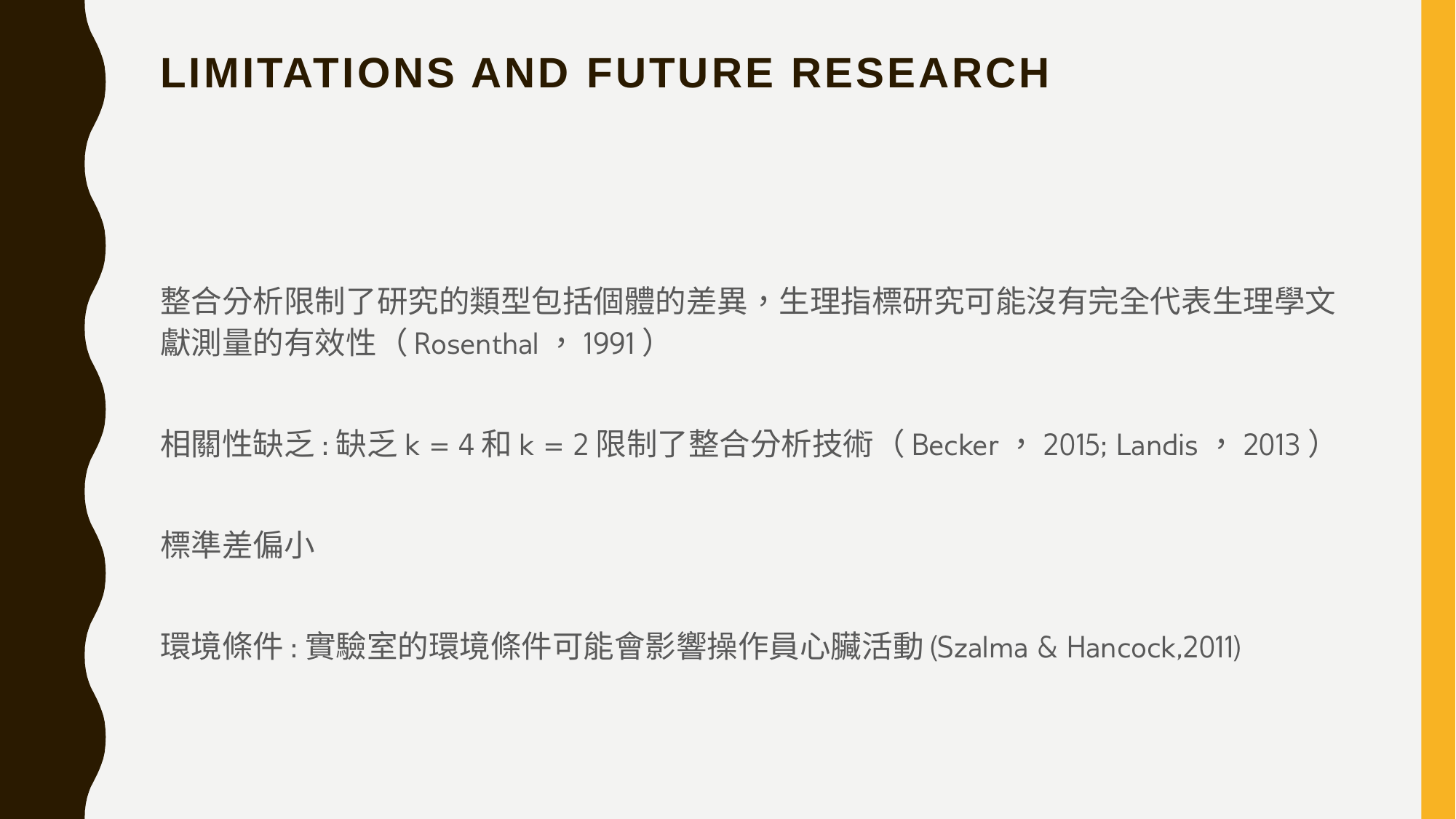

# Limitations and Future Research
整合分析限制了研究的類型包括個體的差異，生理指標研究可能沒有完全代表生理學文獻測量的有效性（Rosenthal，1991）

相關性缺乏:缺乏k = 4和k = 2限制了整合分析技術（Becker，2015; Landis，2013）

標準差偏小

環境條件:實驗室的環境條件可能會影響操作員心臟活動(Szalma & Hancock,2011)